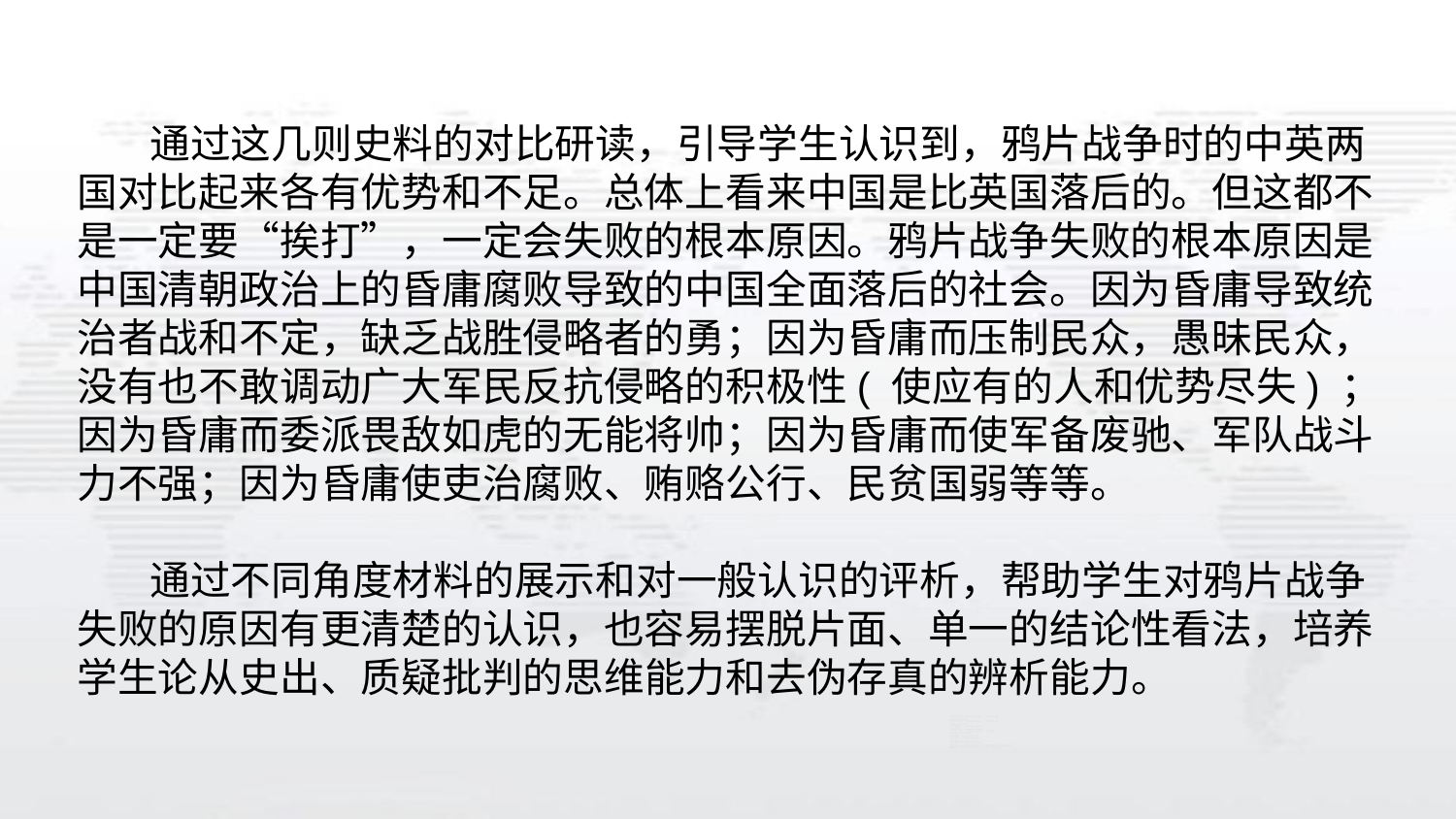

通过这几则史料的对比研读，引导学生认识到，鸦片战争时的中英两国对比起来各有优势和不足。总体上看来中国是比英国落后的。但这都不是一定要“挨打”，一定会失败的根本原因。鸦片战争失败的根本原因是中国清朝政治上的昏庸腐败导致的中国全面落后的社会。因为昏庸导致统治者战和不定，缺乏战胜侵略者的勇；因为昏庸而压制民众，愚昧民众，没有也不敢调动广大军民反抗侵略的积极性( 使应有的人和优势尽失) ；因为昏庸而委派畏敌如虎的无能将帅；因为昏庸而使军备废驰、军队战斗力不强；因为昏庸使吏治腐败、贿赂公行、民贫国弱等等。

       通过不同角度材料的展示和对一般认识的评析，帮助学生对鸦片战争失败的原因有更清楚的认识，也容易摆脱片面、单一的结论性看法，培养学生论从史出、质疑批判的思维能力和去伪存真的辨析能力。